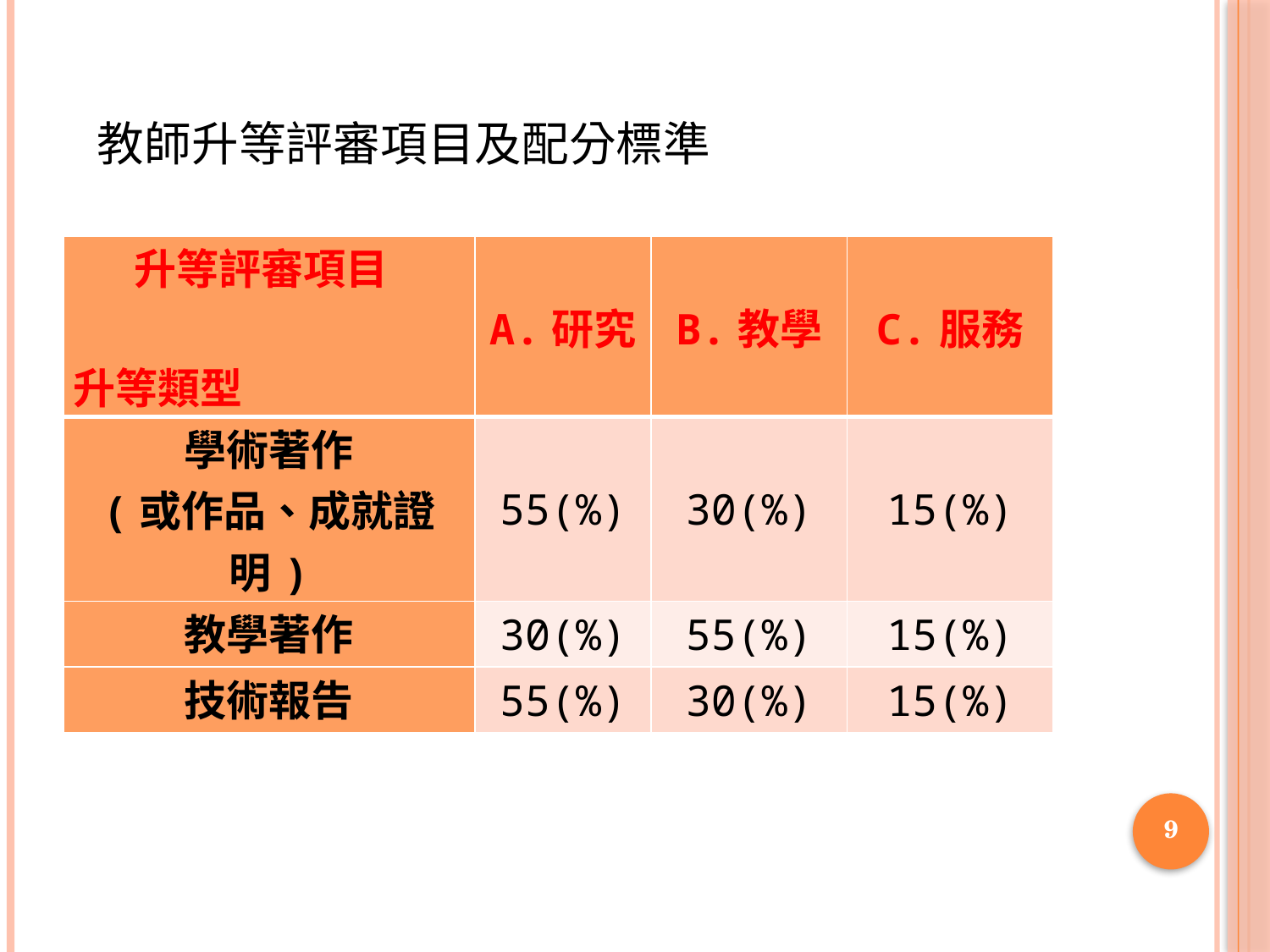

# 教師升等評審項目及配分標準
| 升等評審項目 升等類型 | A.研究 | B.教學 | C.服務 |
| --- | --- | --- | --- |
| 學術著作 (或作品、成就證明) | 55(%) | 30(%) | 15(%) |
| 教學著作 | 30(%) | 55(%) | 15(%) |
| 技術報告 | 55(%) | 30(%) | 15(%) |
9